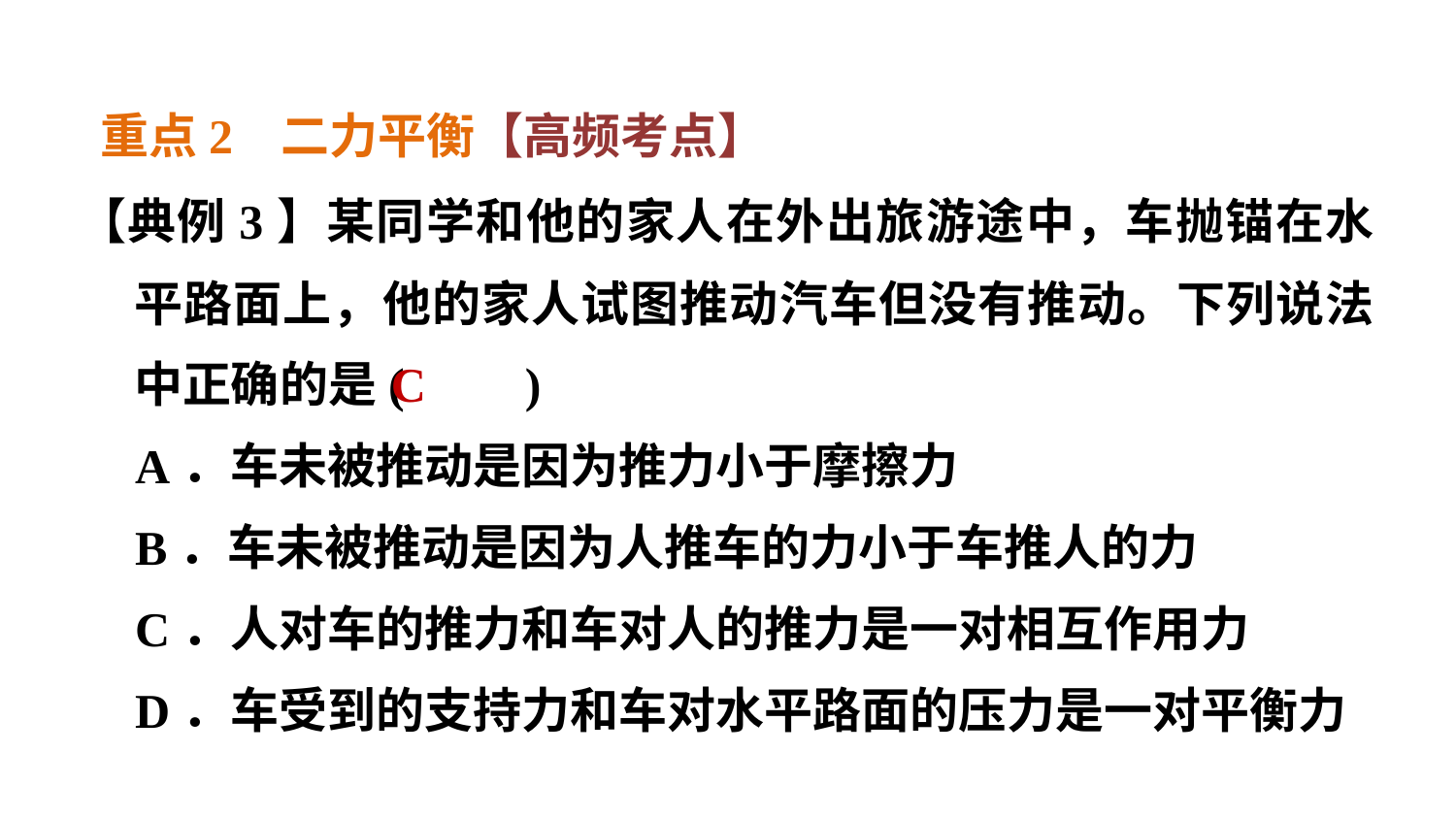

重点2   二力平衡【高频考点】
【典例3】某同学和他的家人在外出旅游途中，车抛锚在水平路面上，他的家人试图推动汽车但没有推动。下列说法中正确的是(　　)
A．车未被推动是因为推力小于摩擦力
B．车未被推动是因为人推车的力小于车推人的力
C．人对车的推力和车对人的推力是一对相互作用力
D．车受到的支持力和车对水平路面的压力是一对平衡力
C